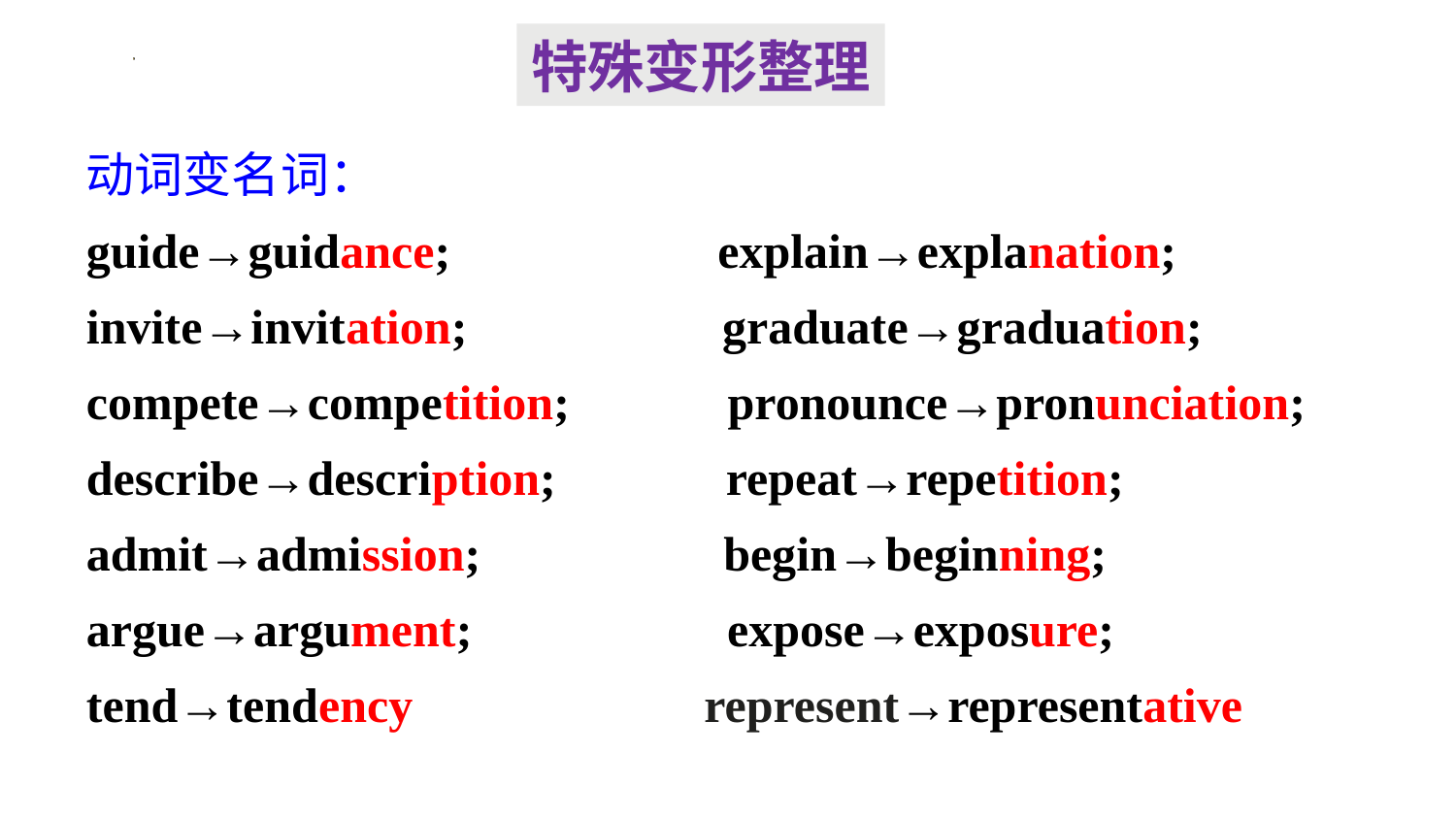

特殊变形整理
动词变名词：
guide→guidance;                      explain→explanation;
invite→invitation;                     graduate→graduation;
compete→competition;             pronounce→pronunciation; describe→description;              repeat→repetition;
admit→admission;                    begin→beginning;
argue→argument;                     expose→exposure;
tend→tendency                        represent→representative